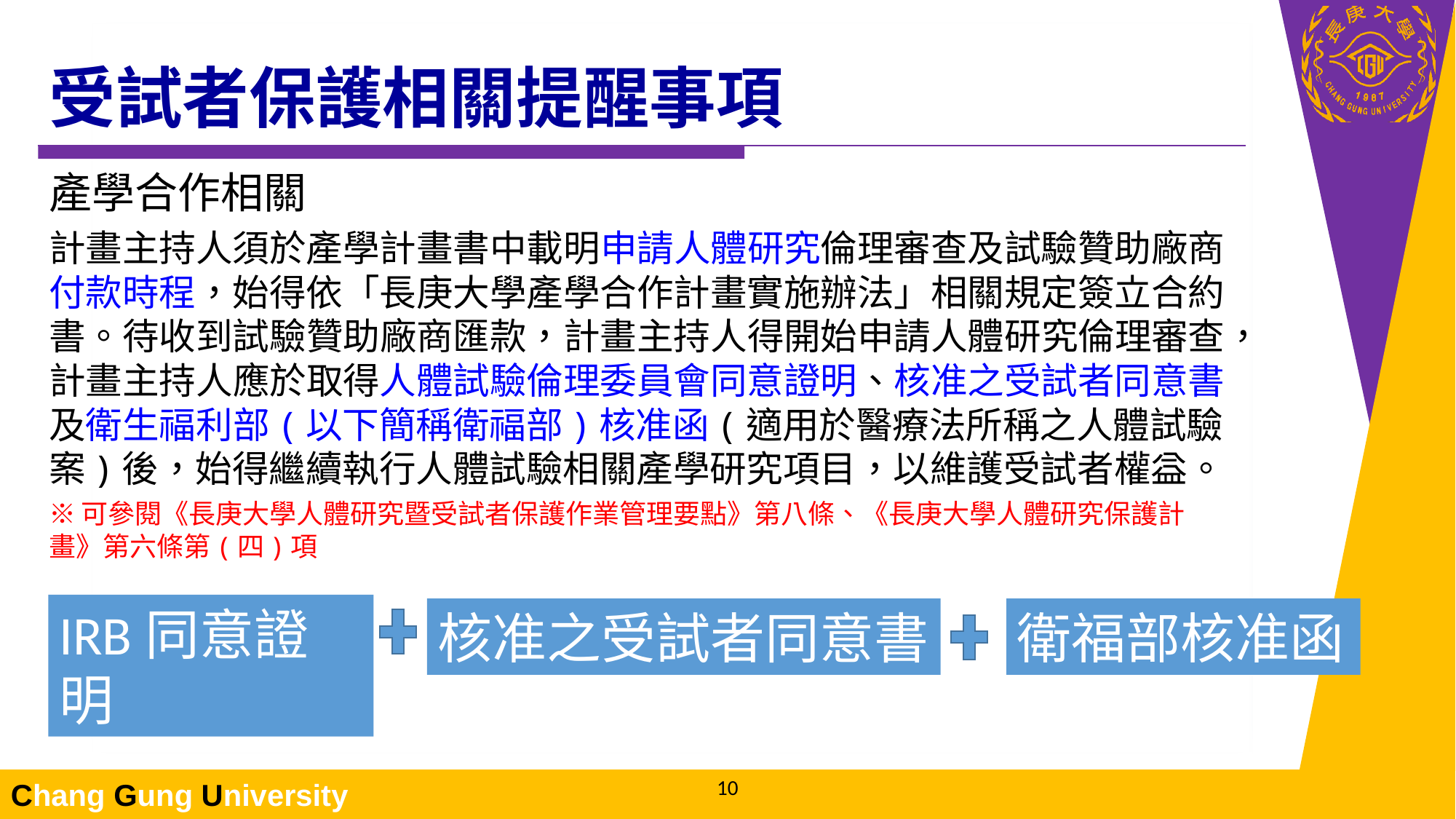

# 受試者保護相關提醒事項
產學合作相關
計畫主持人須於產學計畫書中載明申請人體研究倫理審查及試驗贊助廠商付款時程，始得依「長庚大學產學合作計畫實施辦法」相關規定簽立合約書。待收到試驗贊助廠商匯款，計畫主持人得開始申請人體研究倫理審查，計畫主持人應於取得人體試驗倫理委員會同意證明、核准之受試者同意書及衛生福利部(以下簡稱衛福部)核准函(適用於醫療法所稱之人體試驗案)後，始得繼續執行人體試驗相關產學研究項目，以維護受試者權益。
※可參閱《長庚大學人體研究暨受試者保護作業管理要點》第八條、《長庚大學人體研究保護計畫》第六條第(四)項

IRB同意證明
核准之受試者同意書
衛福部核准函

10